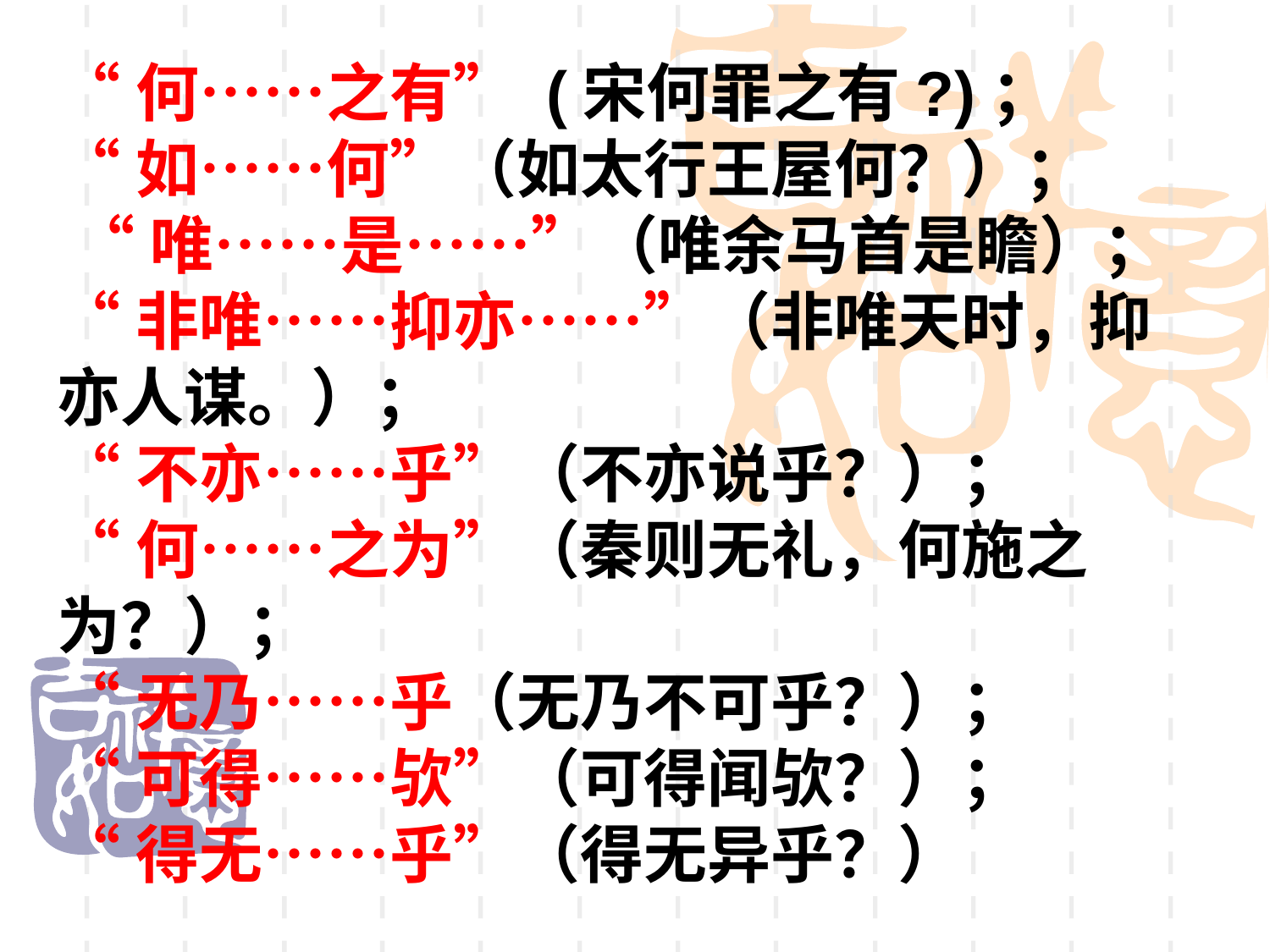

“何……之有” (宋何罪之有?)；
“如……何”（如太行王屋何？）；
 “唯……是……”（唯余马首是瞻）；
“非唯……抑亦……”（非唯天时，抑亦人谋。）；
“不亦……乎”（不亦说乎？）；
“何……之为”（秦则无礼，何施之为？）；
“无乃……乎（无乃不可乎？）；
“可得……欤”（可得闻欤？）；
“得无……乎”（得无异乎？）